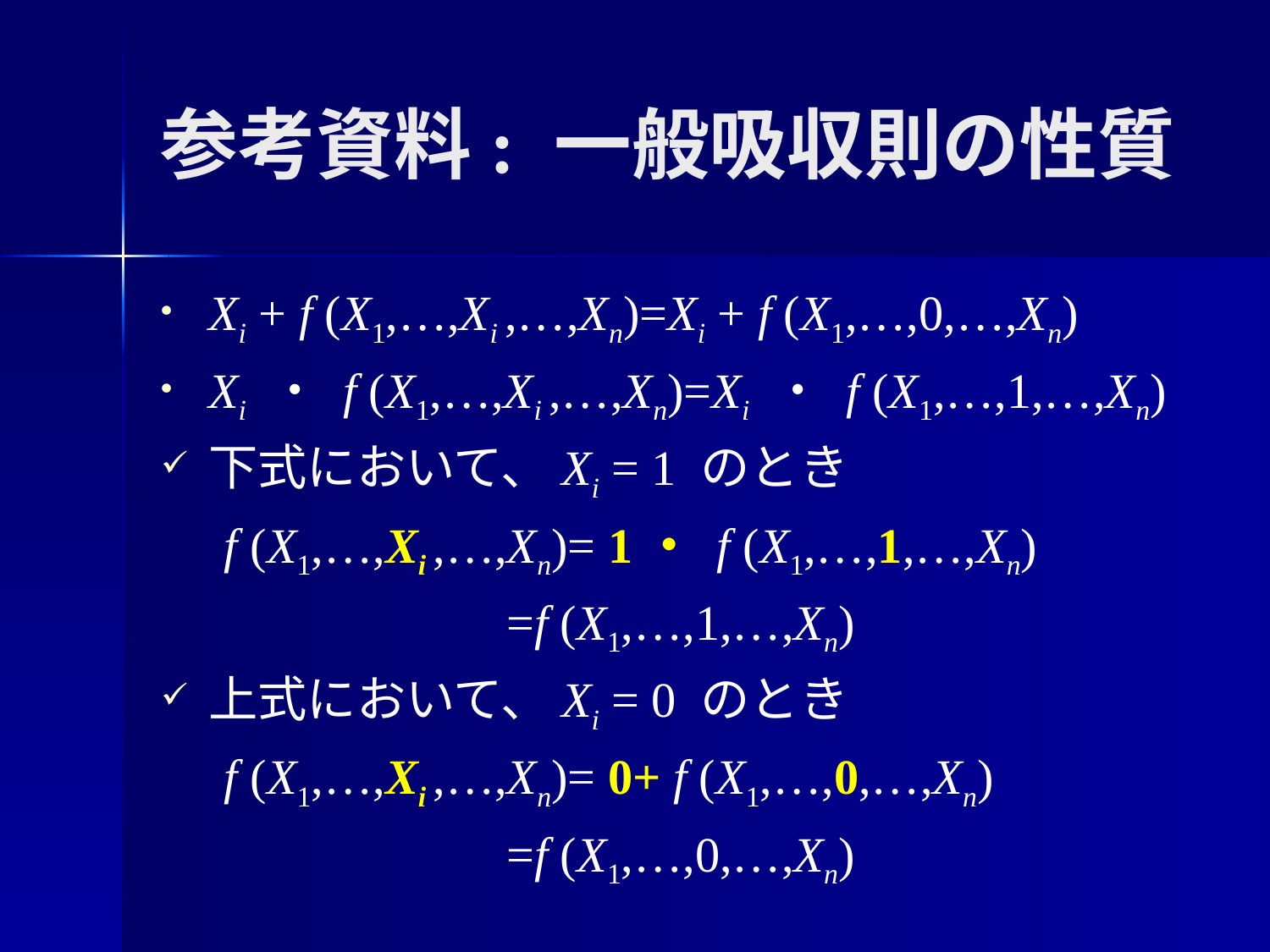

# 参考資料: 一般吸収則の性質
Xi + f (X1,…,Xi ,…,Xn)=Xi + f (X1,…,0,…,Xn)
Xi ・ f (X1,…,Xi ,…,Xn)=Xi ・ f (X1,…,1,…,Xn)
下式において、Xi = 1 のとき
f (X1,…,Xi ,…,Xn)= 1・ f (X1,…,1,…,Xn)
                       =f (X1,…,1,…,Xn)
上式において、Xi = 0 のとき
f (X1,…,Xi ,…,Xn)= 0+ f (X1,…,0,…,Xn)
                       =f (X1,…,0,…,Xn)